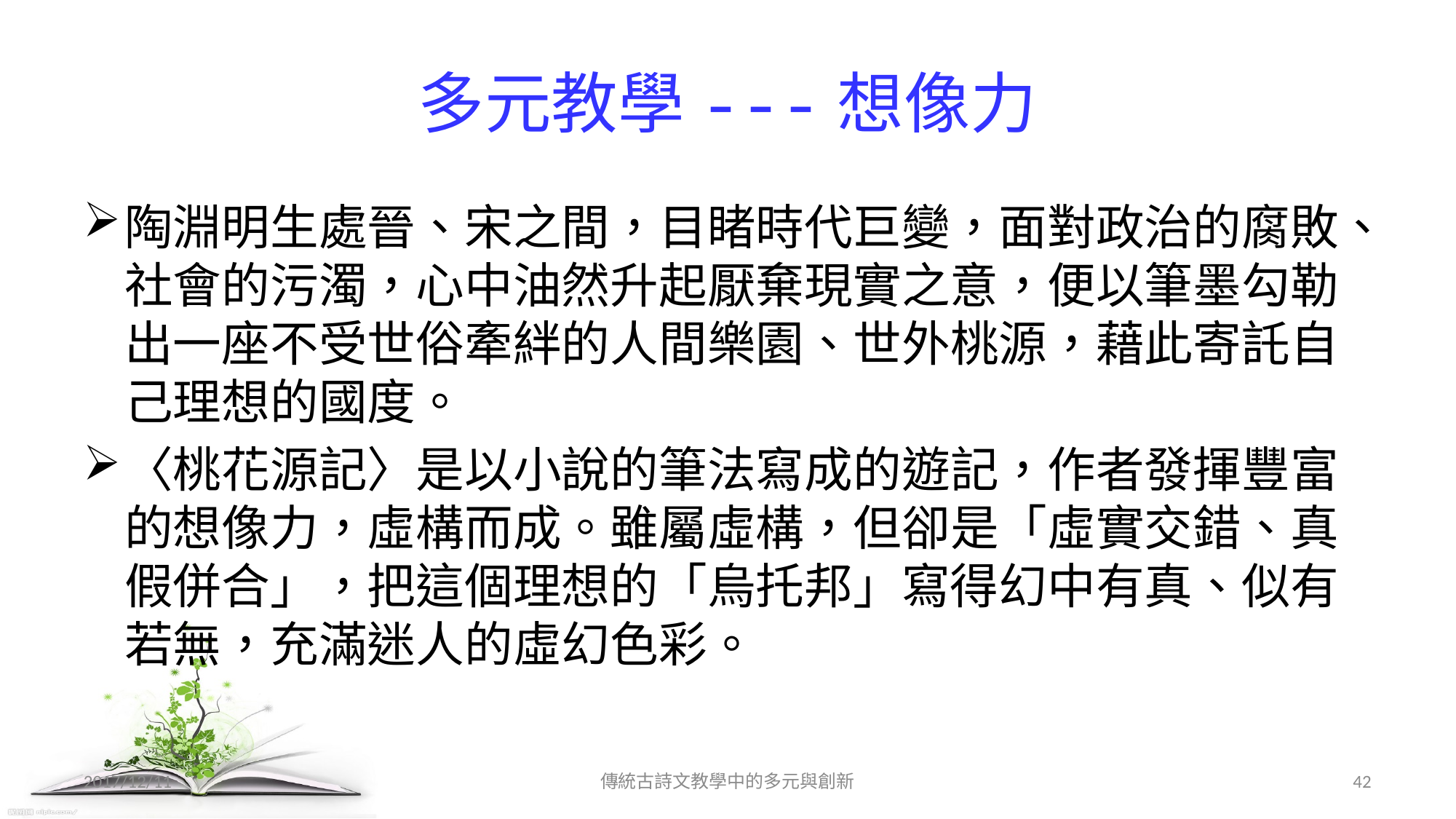

# 多元教學---想像力
陶淵明生處晉、宋之間，目睹時代巨變，面對政治的腐敗、社會的污濁，心中油然升起厭棄現實之意，便以筆墨勾勒出一座不受世俗牽絆的人間樂園、世外桃源，藉此寄託自己理想的國度。
〈桃花源記〉是以小說的筆法寫成的遊記，作者發揮豐富的想像力，虛構而成。雖屬虛構，但卻是「虛實交錯、真假併合」，把這個理想的「烏托邦」寫得幻中有真、似有若無，充滿迷人的虛幻色彩。
2017/12/11
傳統古詩文教學中的多元與創新
42